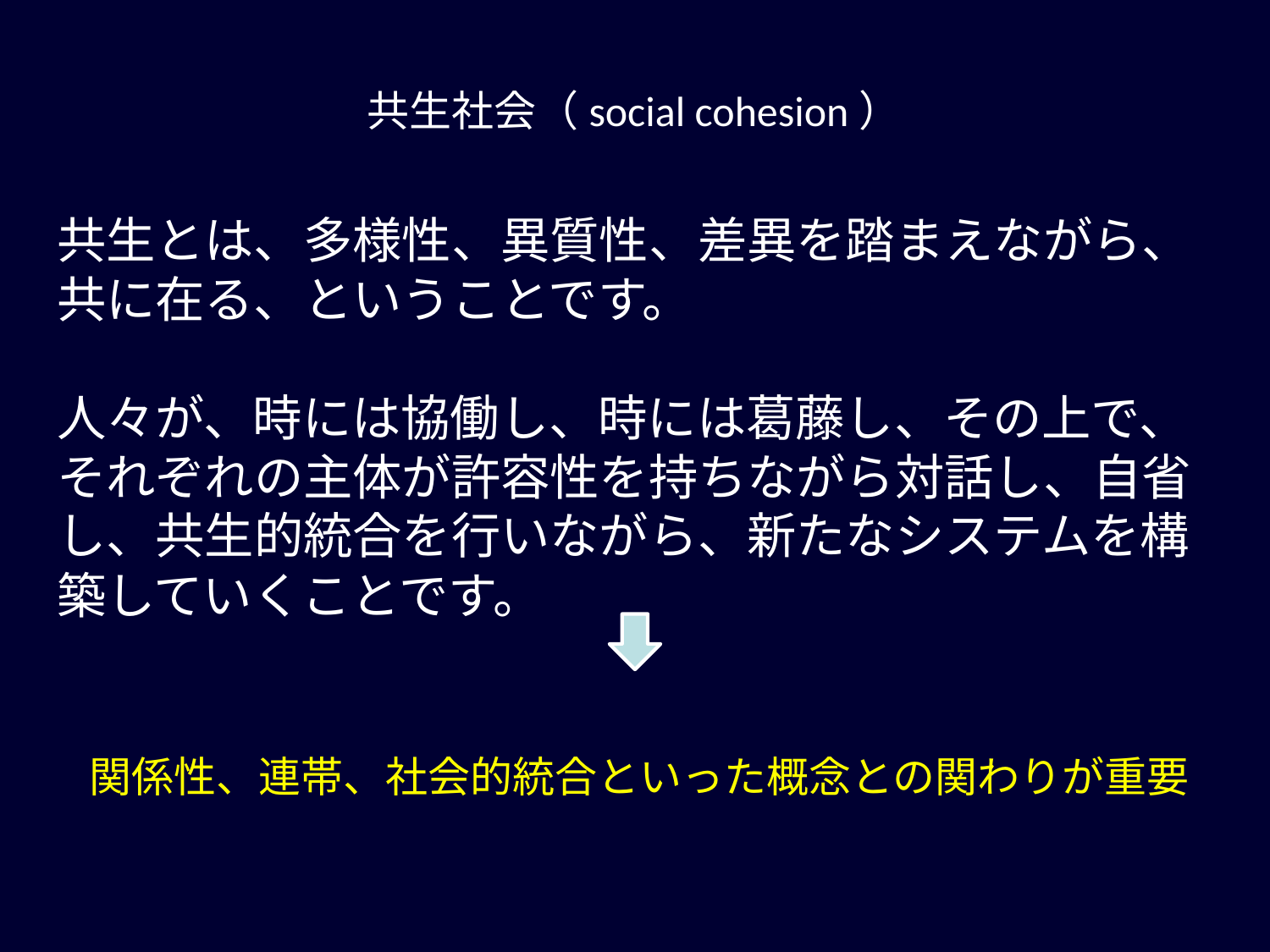

共生社会（social cohesion）
共生とは、多様性、異質性、差異を踏まえながら、
共に在る、ということです。

人々が、時には協働し、時には葛藤し、その上で、それぞれの主体が許容性を持ちながら対話し、自省し、共生的統合を行いながら、新たなシステムを構築していくことです。

関係性、連帯、社会的統合といった概念との関わりが重要